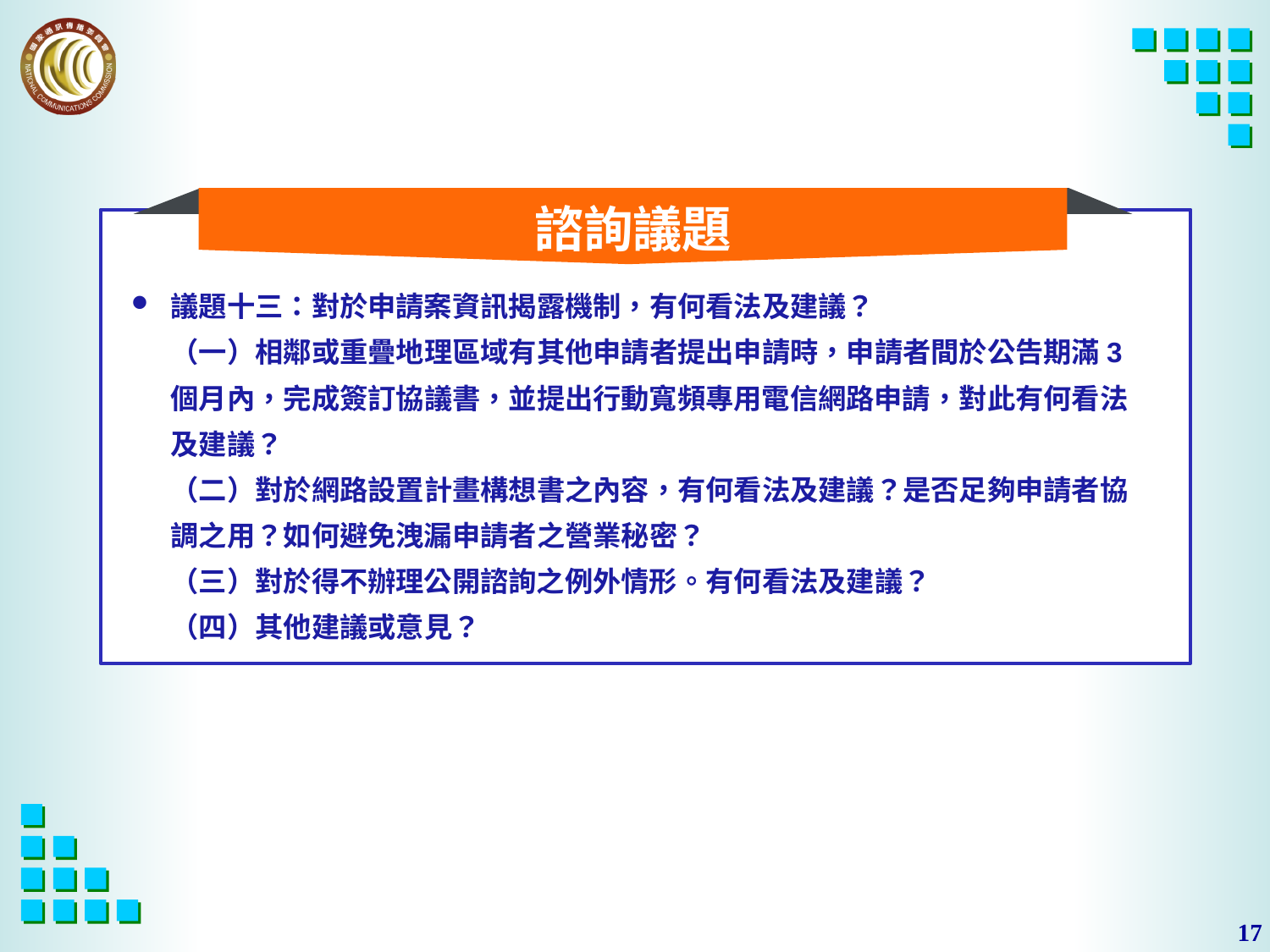

諮詢議題
議題十三：對於申請案資訊揭露機制，有何看法及建議？
（一）相鄰或重疊地理區域有其他申請者提出申請時，申請者間於公告期滿3個月內，完成簽訂協議書，並提出行動寬頻專用電信網路申請，對此有何看法及建議？
（二）對於網路設置計畫構想書之內容，有何看法及建議？是否足夠申請者協調之用？如何避免洩漏申請者之營業秘密？
（三）對於得不辦理公開諮詢之例外情形。有何看法及建議？
（四）其他建議或意見？